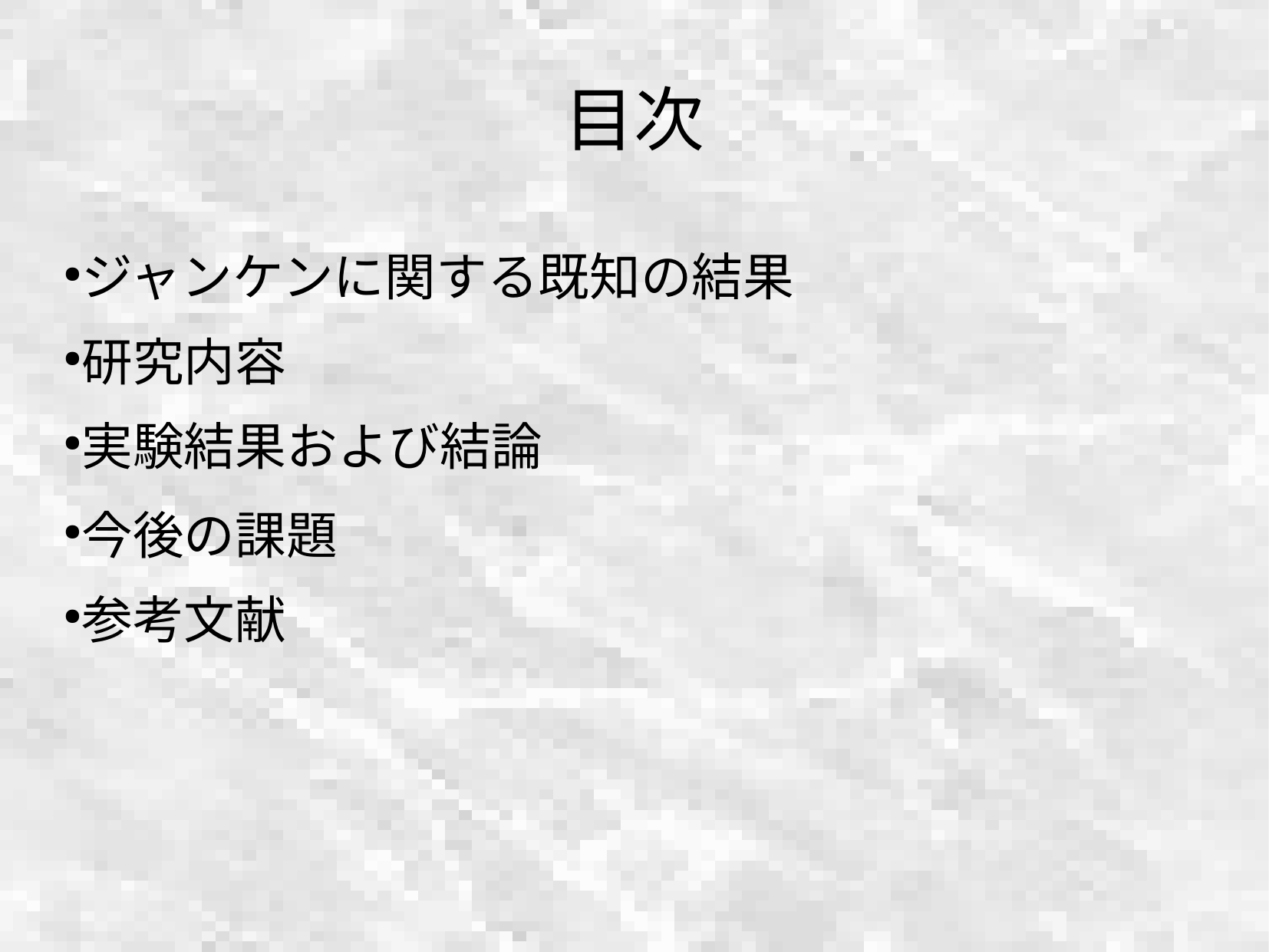

目次

ジャンケンに関する既知の結果
研究内容
実験結果および結論
今後の課題
参考文献